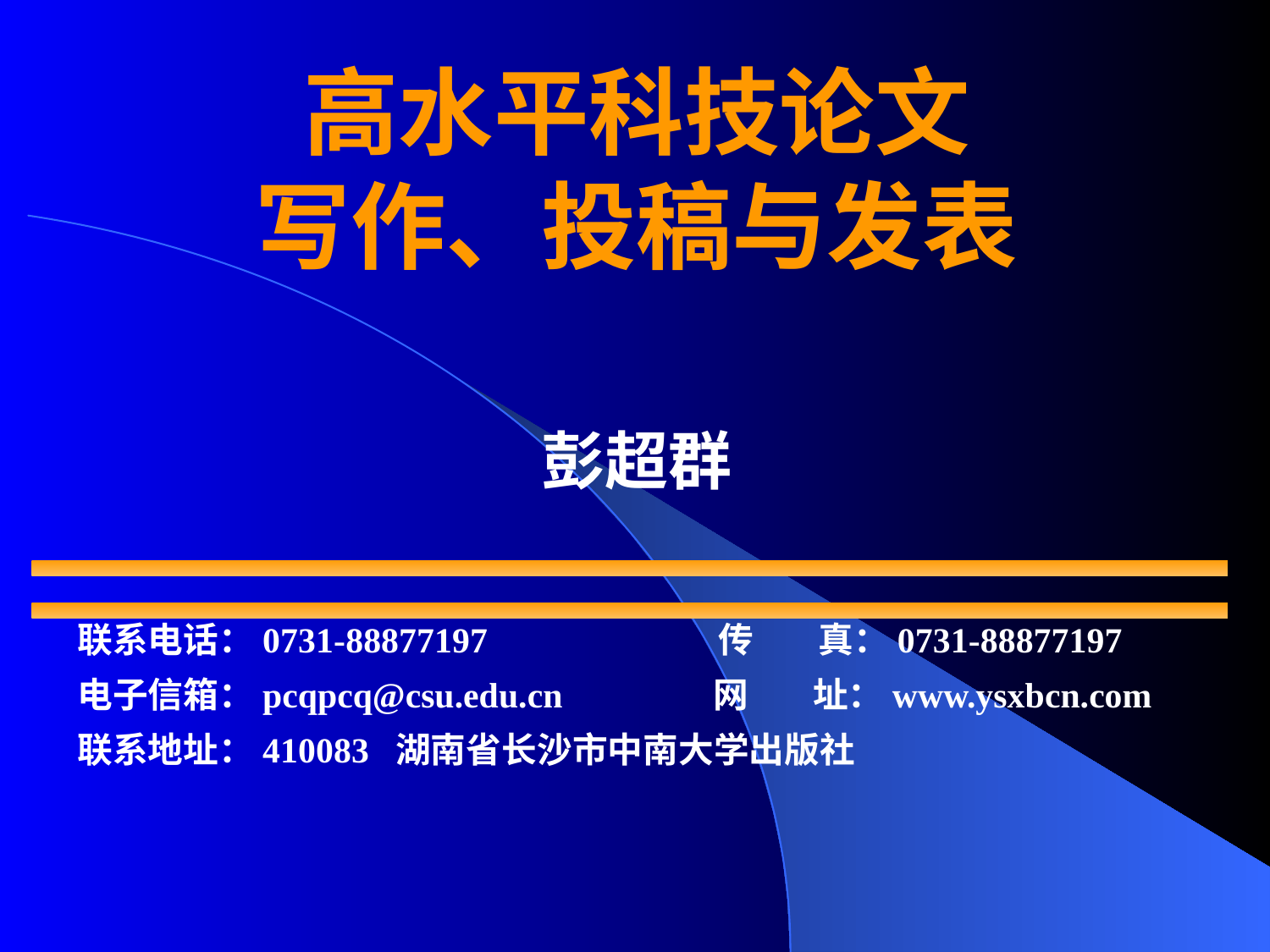

高水平科技论文
写作、投稿与发表

彭超群

联系电话：0731-88877197                         传        真：0731-88877197
电子信箱：pcqpcq@csu.edu.cn                网        址：www.ysxbcn.com
联系地址：410083  湖南省长沙市中南大学出版社